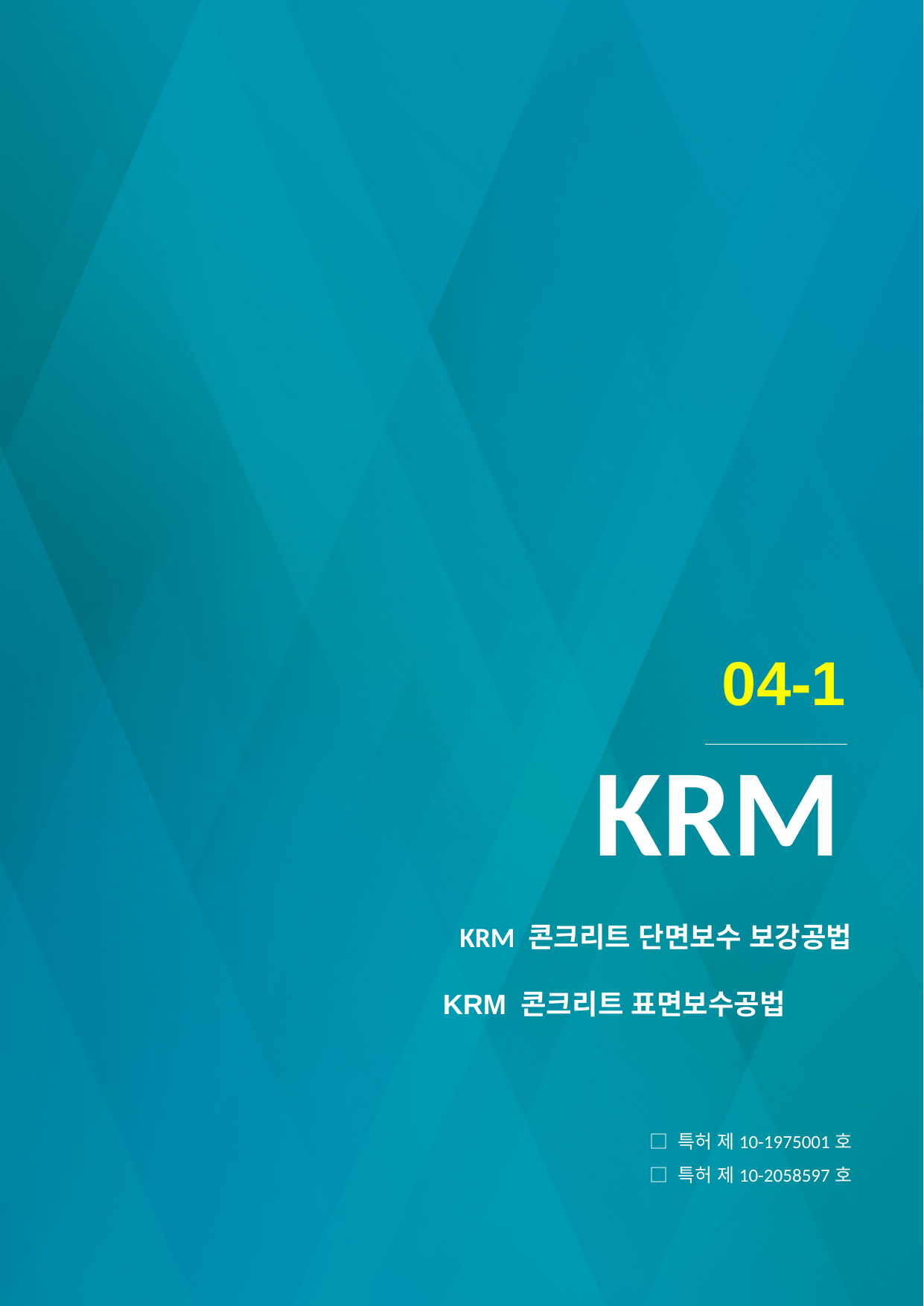

04-1
KRM
KRM 콘크리트 단면보수 보강공법

KRM 콘크리트 표면보수공법

□ 특허 제10-1975001호
□ 특허 제10-2058597호